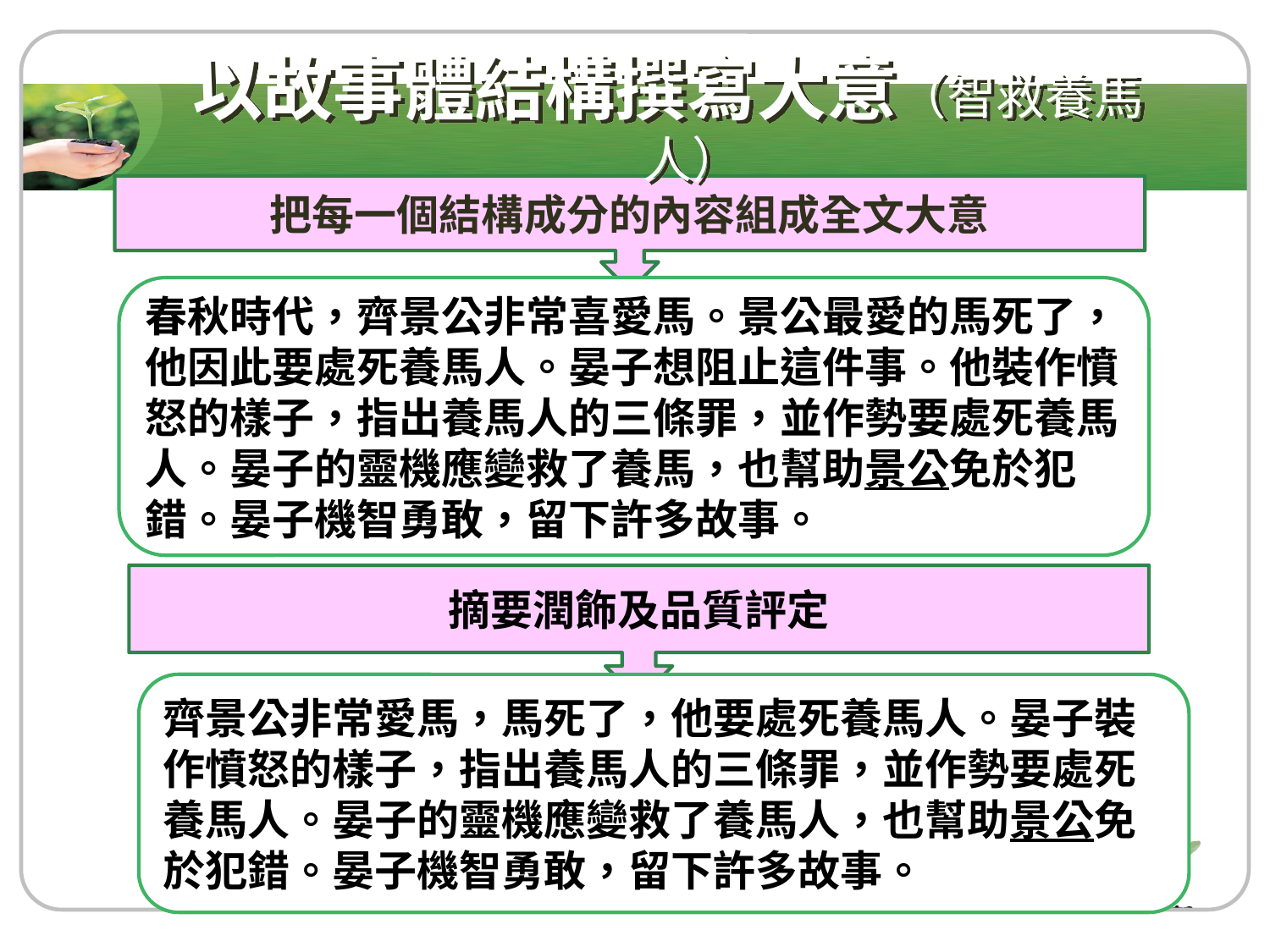

以故事體結構撰寫大意（智救養馬人）
把每一個結構成分的內容組成全文大意
春秋時代，齊景公非常喜愛馬。景公最愛的馬死了，他因此要處死養馬人。晏子想阻止這件事。他裝作憤怒的樣子，指出養馬人的三條罪，並作勢要處死養馬人。晏子的靈機應變救了養馬，也幫助景公免於犯錯。晏子機智勇敢，留下許多故事。
摘要潤飾及品質評定
齊景公非常愛馬，馬死了，他要處死養馬人。晏子裝作憤怒的樣子，指出養馬人的三條罪，並作勢要處死養馬人。晏子的靈機應變救了養馬人，也幫助景公免於犯錯。晏子機智勇敢，留下許多故事。